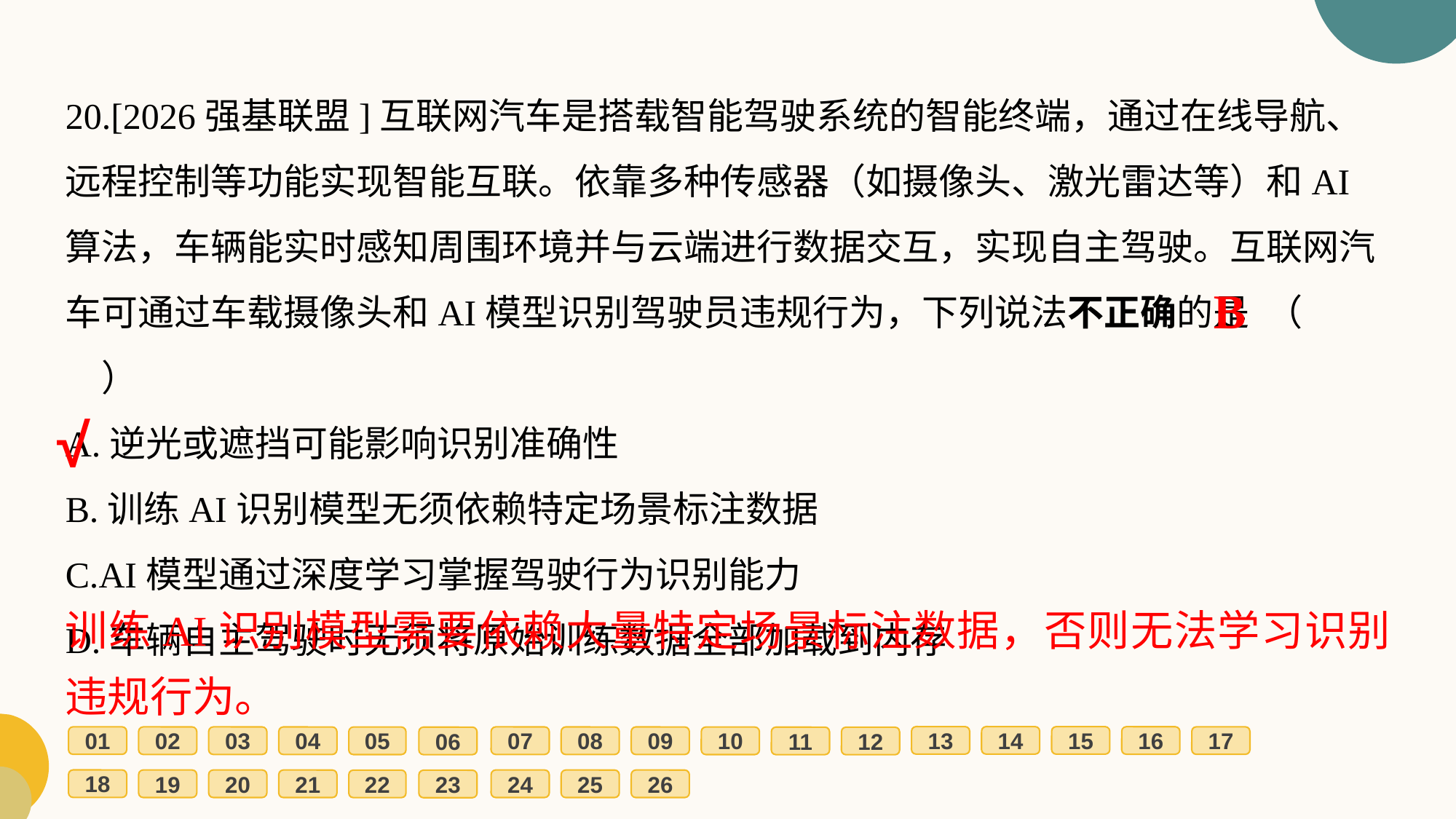

20.[2026强基联盟]互联网汽车是搭载智能驾驶系统的智能终端，通过在线导航、远程控制等功能实现智能互联。依靠多种传感器（如摄像头、激光雷达等）和AI算法，车辆能实时感知周围环境并与云端进行数据交互，实现自主驾驶。互联网汽车可通过车载摄像头和AI模型识别驾驶员违规行为，下列说法不正确的是	（　　）
A.逆光或遮挡可能影响识别准确性
B.训练AI识别模型无须依赖特定场景标注数据
C.AI模型通过深度学习掌握驾驶行为识别能力
D.车辆自主驾驶时无须将原始训练数据全部加载到内存
B
√
训练AI识别模型需要依赖大量特定场景标注数据，否则无法学习识别违规行为。